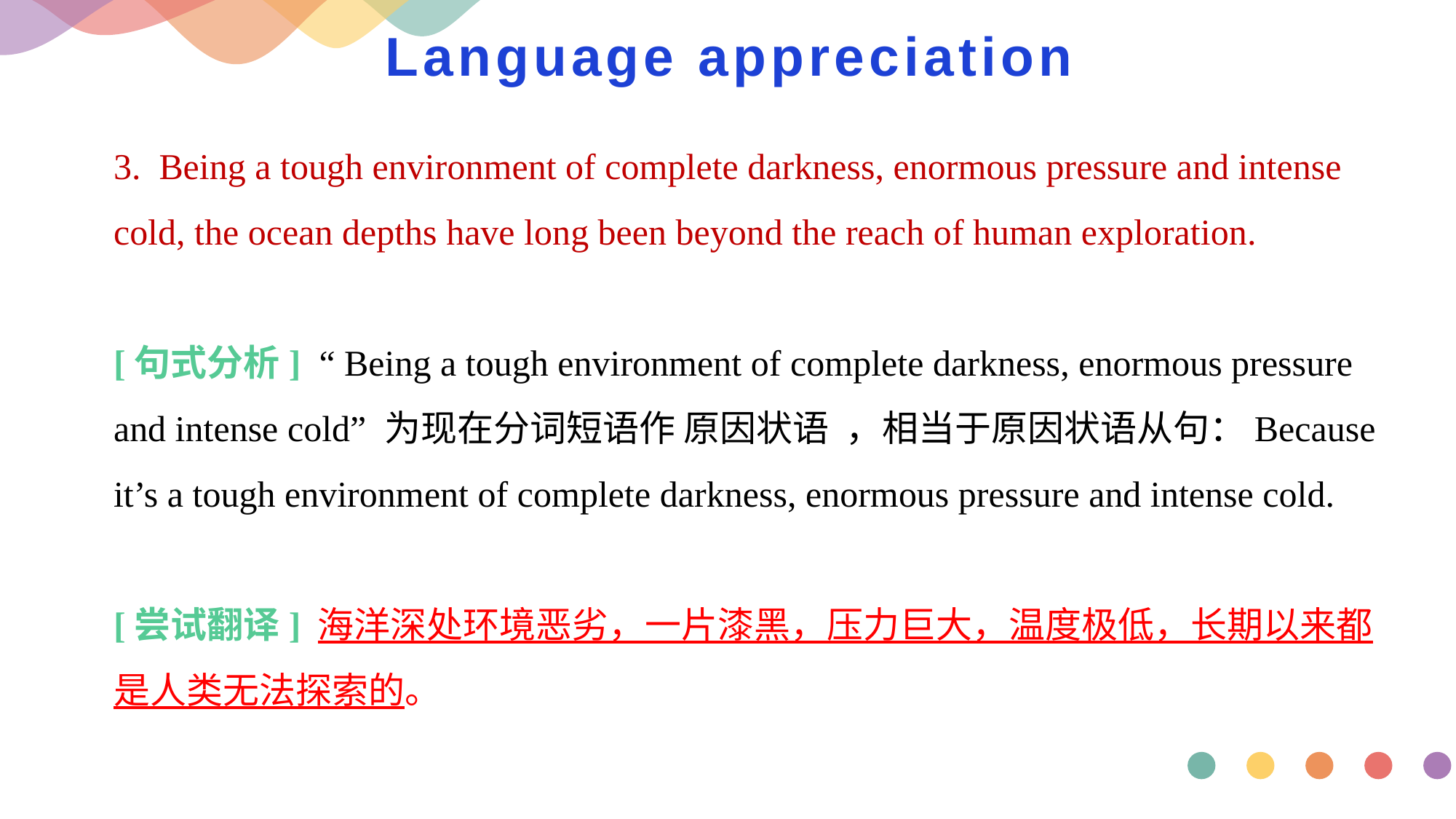

# Language appreciation
3.  Being a tough environment of complete darkness, enormous pressure and intense cold, the ocean depths have long been beyond the reach of human exploration.

[句式分析]  “ Being a tough environment of complete darkness, enormous pressure and intense cold” 为现在分词短语作 原因状语  ，相当于原因状语从句：Because it’s a tough environment of complete darkness, enormous pressure and intense cold.

[尝试翻译] 海洋深处环境恶劣，一片漆黑，压力巨大，温度极低，长期以来都是人类无法探索的。